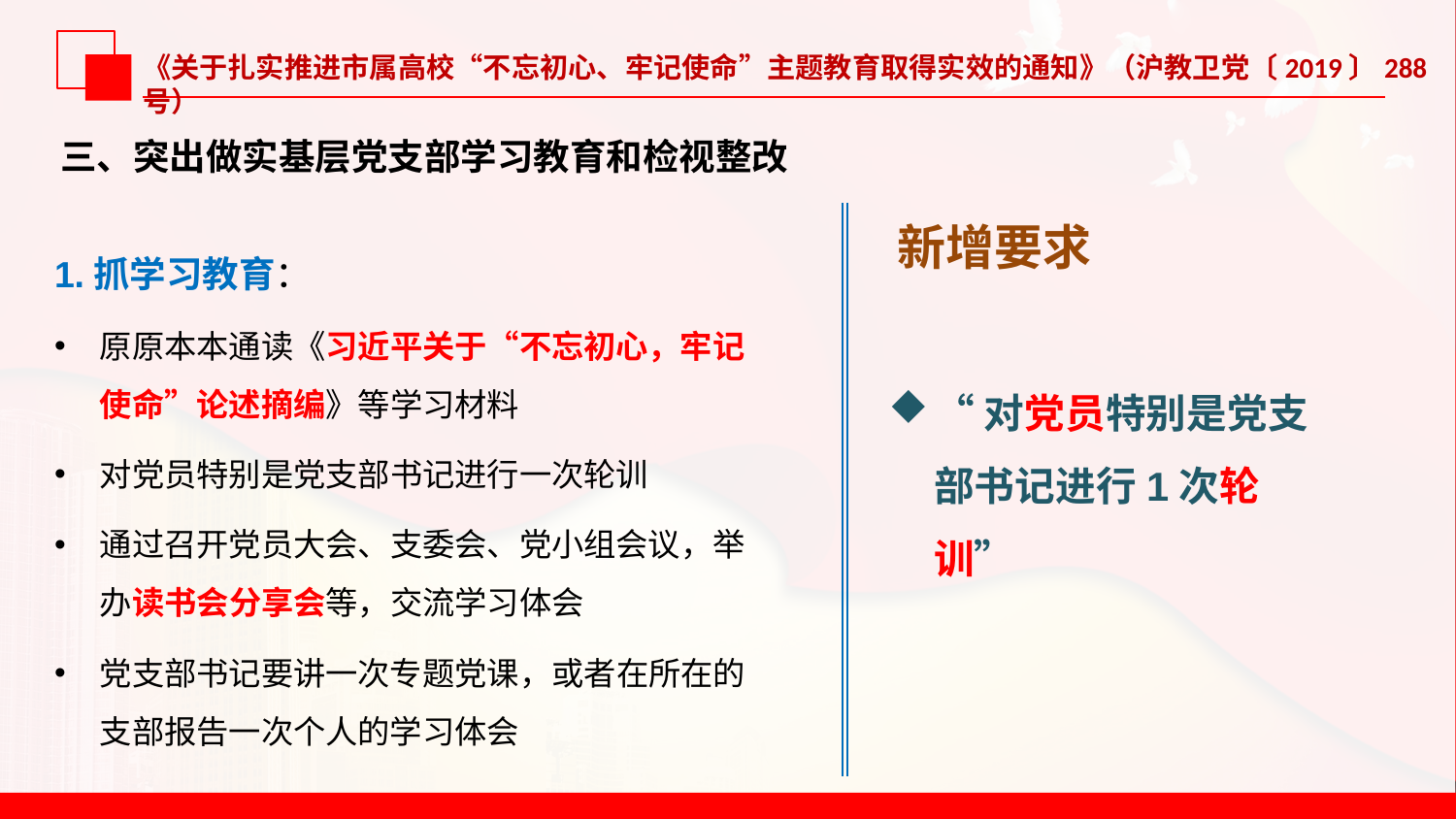

《关于扎实推进市属高校“不忘初心、牢记使命”主题教育取得实效的通知》（沪教卫党〔2019〕288号）
三、突出做实基层党支部学习教育和检视整改

新增要求
1.抓学习教育：
原原本本通读《习近平关于“不忘初心，牢记使命”论述摘编》等学习材料
对党员特别是党支部书记进行一次轮训
通过召开党员大会、支委会、党小组会议，举办读书会分享会等，交流学习体会
党支部书记要讲一次专题党课，或者在所在的支部报告一次个人的学习体会
“对党员特别是党支部书记进行1次轮训”